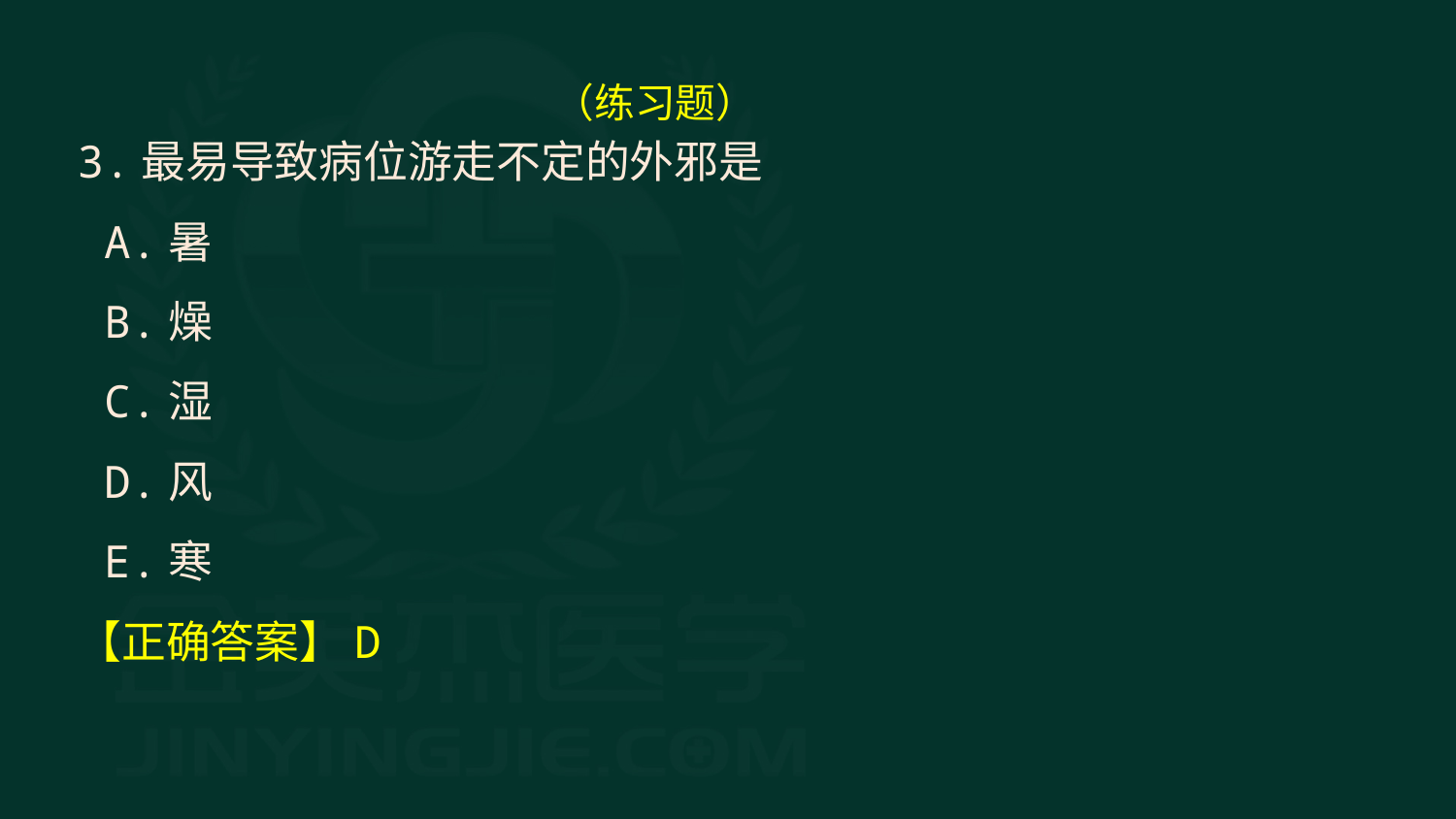

（练习题）
3.最易导致病位游走不定的外邪是
 A.暑
 B.燥
 C.湿
 D.风
 E.寒
【正确答案】D